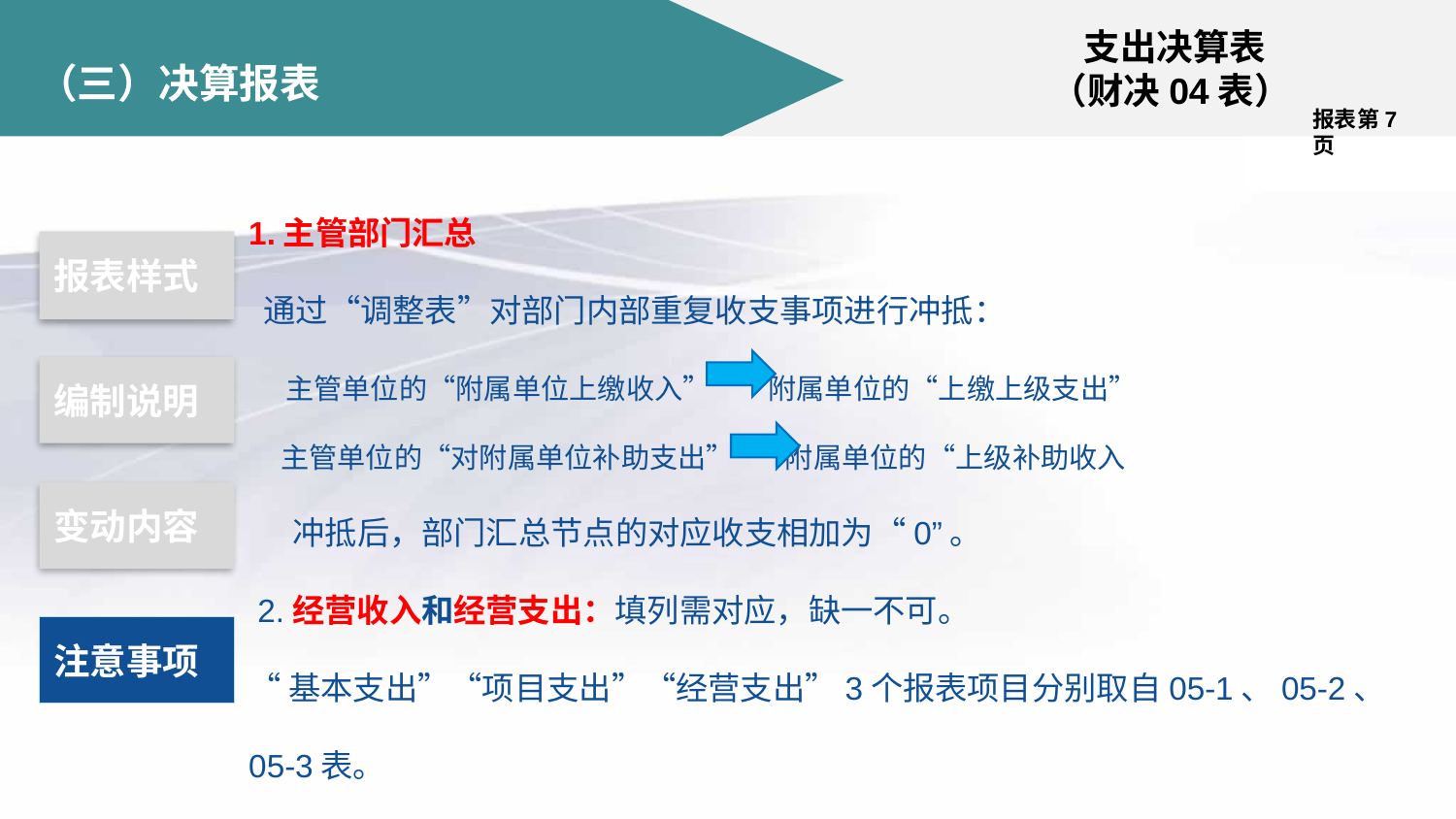

支出决算表
    （财决04表）
# （三）决算报表
报表第7页
1.主管部门汇总
 通过“调整表”对部门内部重复收支事项进行冲抵：
    主管单位的“附属单位上缴收入”         附属单位的“上缴上级支出”
    主管单位的“对附属单位补助支出”        附属单位的“上级补助收入
     冲抵后，部门汇总节点的对应收支相加为“0”。
 2.经营收入和经营支出：填列需对应，缺一不可。
“基本支出”“项目支出”“经营支出”3个报表项目分别取自05-1、05-2、05-3表。

报表样式
编制说明
变动内容
注意事项

49